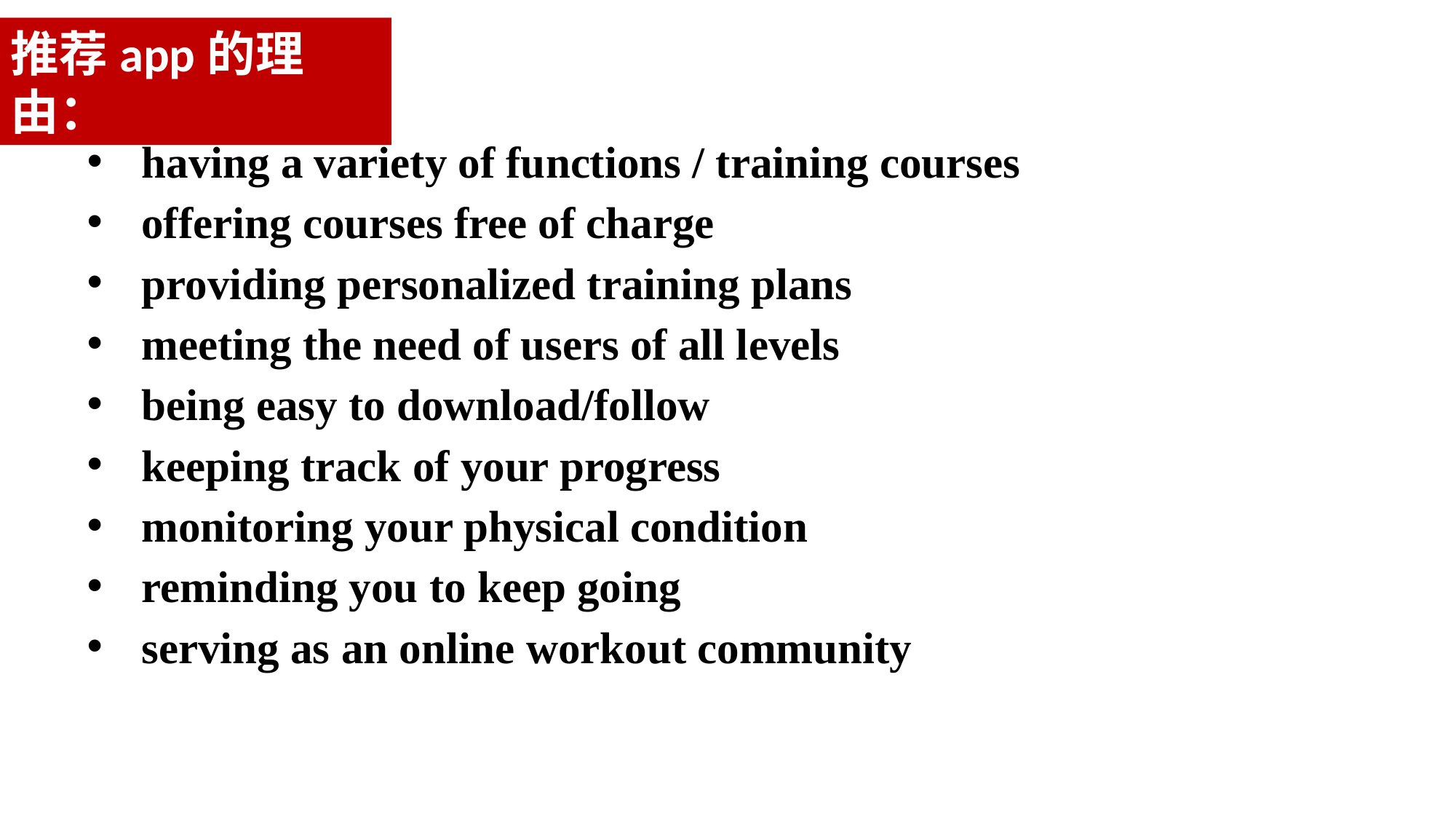

推荐app的理由：

having a variety of functions / training courses
offering courses free of charge
providing personalized training plans
meeting the need of users of all levels
being easy to download/follow
keeping track of your progress
monitoring your physical condition
reminding you to keep going
serving as an online workout community